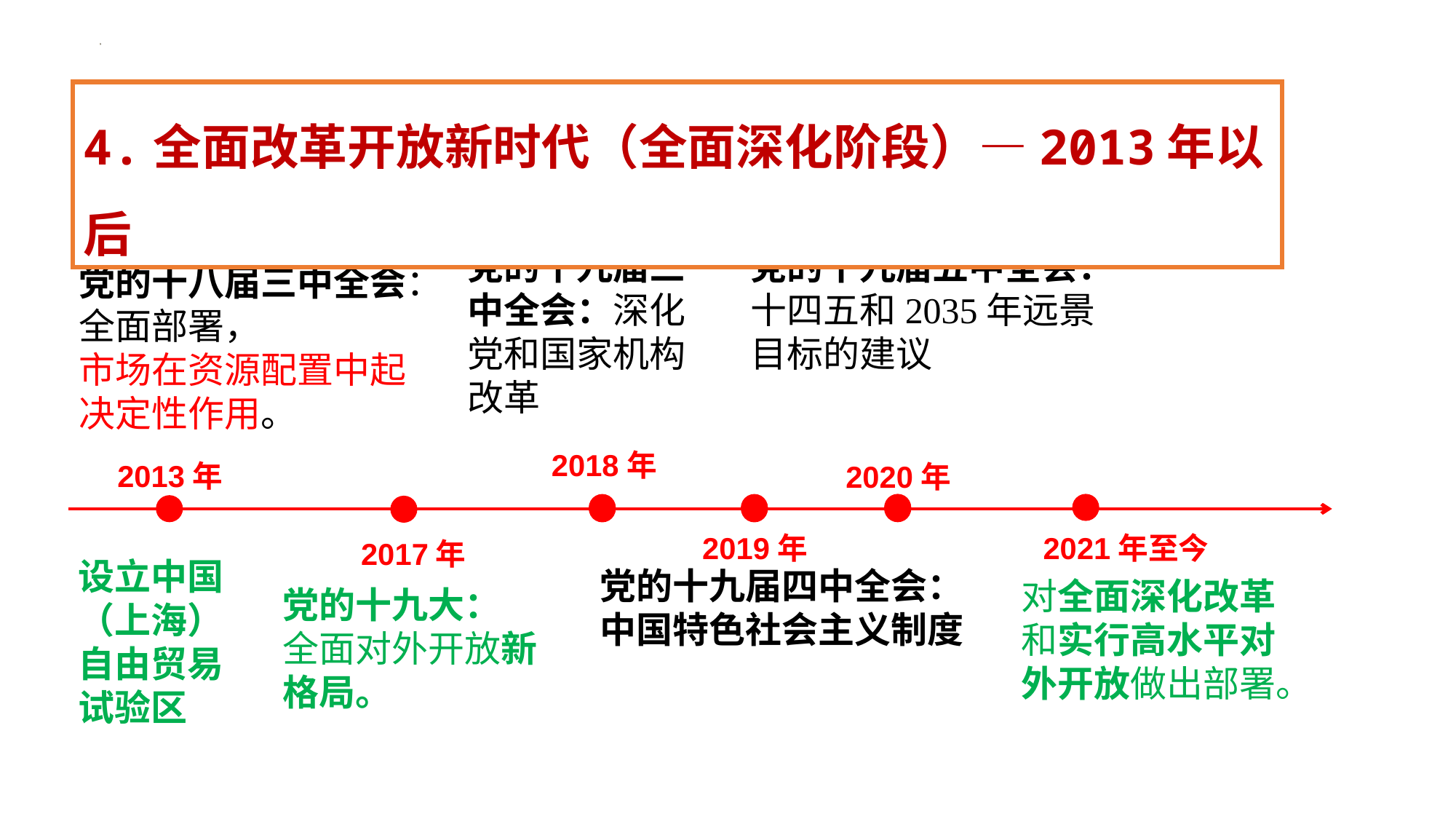

4.全面改革开放新时代（全面深化阶段）—2013年以后
党的十九届三中全会：深化党和国家机构改革
党的十九届五中全会：十四五和2035年远景目标的建议
党的十八届三中全会：
全面部署，
市场在资源配置中起决定性作用。
2018年
2013年
2020年

2019年
2021年至今

2017年

设立中国（上海）自由贸易试验区
党的十九届四中全会：
中国特色社会主义制度
对全面深化改革和实行高水平对外开放做出部署。
党的十九大：
全面对外开放新格局。